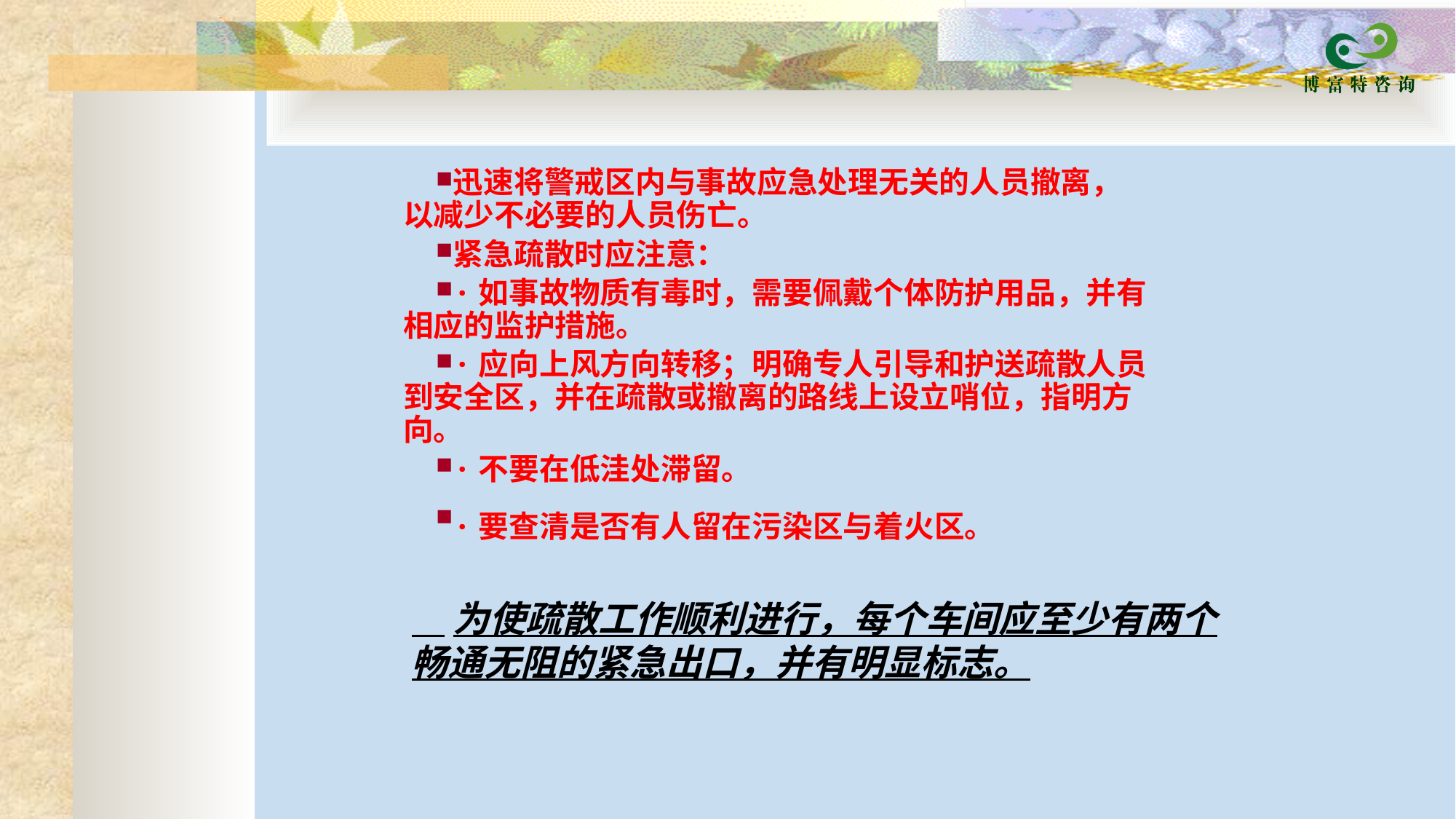

迅速将警戒区内与事故应急处理无关的人员撤离，以减少不必要的人员伤亡。
紧急疏散时应注意：
·如事故物质有毒时，需要佩戴个体防护用品，并有相应的监护措施。
·应向上风方向转移；明确专人引导和护送疏散人员到安全区，并在疏散或撤离的路线上设立哨位，指明方向。
·不要在低洼处滞留。
·要查清是否有人留在污染区与着火区。
    为使疏散工作顺利进行，每个车间应至少有两个畅通无阻的紧急出口，并有明显标志。